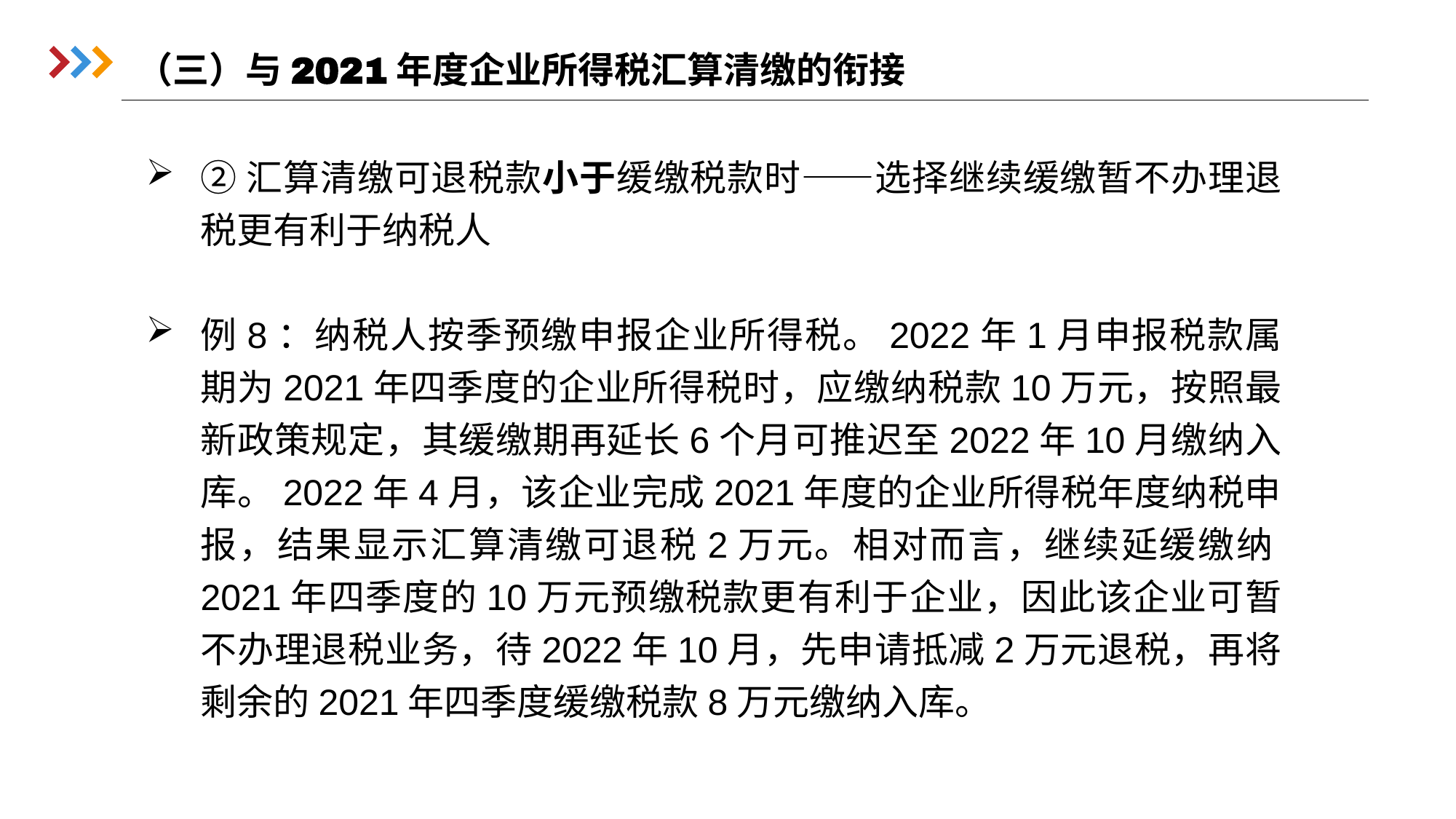

（三）与2021年度企业所得税汇算清缴的衔接

②汇算清缴可退税款小于缓缴税款时——选择继续缓缴暂不办理退税更有利于纳税人

例8：纳税人按季预缴申报企业所得税。2022年1月申报税款属期为2021年四季度的企业所得税时，应缴纳税款10万元，按照最新政策规定，其缓缴期再延长6个月可推迟至2022年10月缴纳入库。2022年4月，该企业完成2021年度的企业所得税年度纳税申报，结果显示汇算清缴可退税2万元。相对而言，继续延缓缴纳2021年四季度的10万元预缴税款更有利于企业，因此该企业可暂不办理退税业务，待2022年10月，先申请抵减2万元退税，再将剩余的2021年四季度缓缴税款8万元缴纳入库。